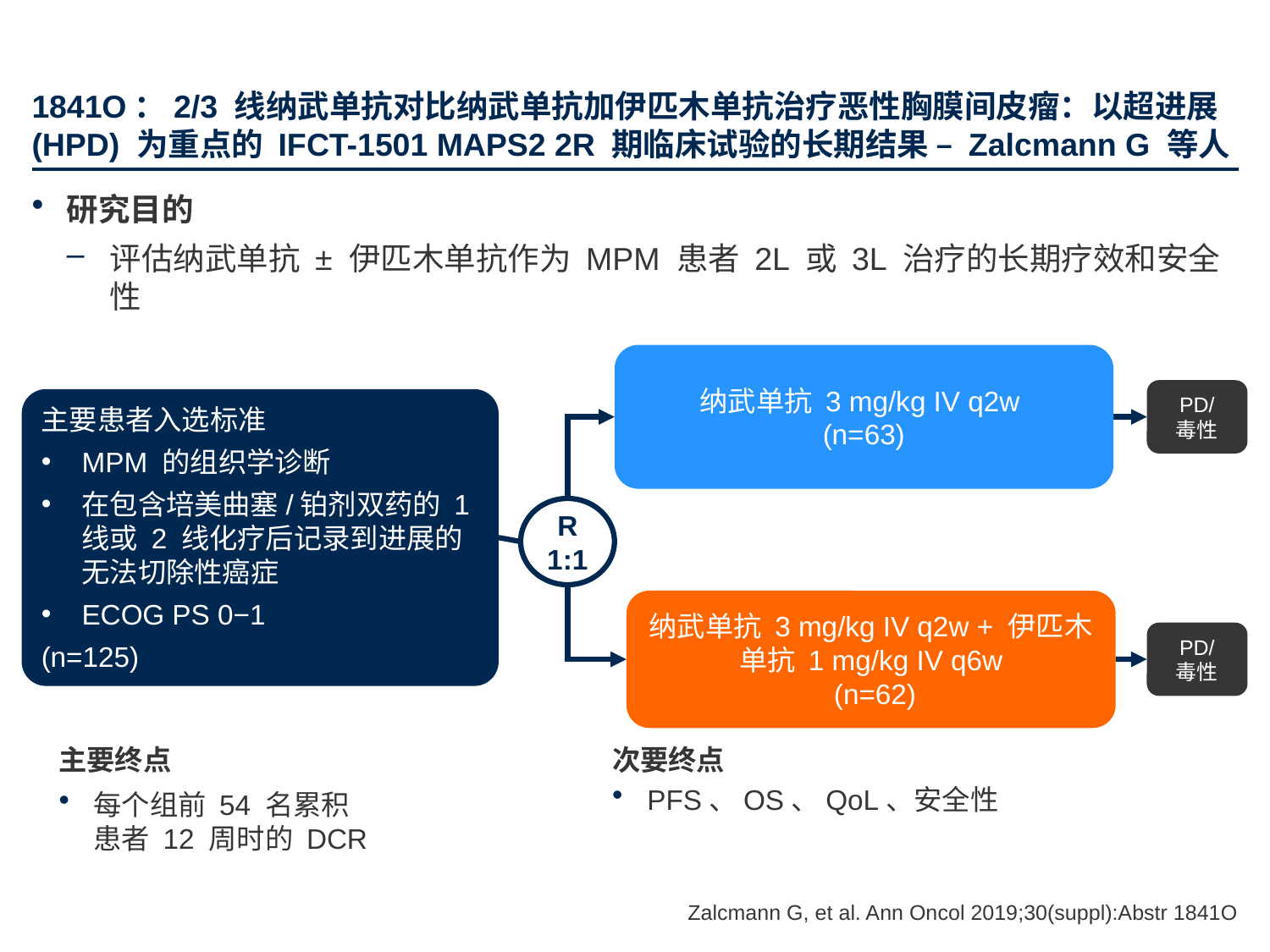

# 1841O：2/3 线纳武单抗对比纳武单抗加伊匹木单抗治疗恶性胸膜间皮瘤：以超进展 (HPD) 为重点的 IFCT-1501 MAPS2 2R 期临床试验的长期结果 – Zalcmann G 等人
研究目的
评估纳武单抗 ± 伊匹木单抗作为 MPM 患者 2L 或 3L 治疗的长期疗效和安全性
纳武单抗 3 mg/kg IV q2w
(n=63)
PD/
毒性
主要患者入选标准
MPM 的组织学诊断
在包含培美曲塞/铂剂双药的 1 线或 2 线化疗后记录到进展的无法切除性癌症
ECOG PS 0−1
(n=125)
R
1:1
纳武单抗 3 mg/kg IV q2w + 伊匹木单抗 1 mg/kg IV q6w
 (n=62)
PD/
毒性
主要终点
每个组前 54 名累积
患者 12 周时的 DCR

次要终点
PFS、OS、QoL、安全性
Zalcmann G, et al. Ann Oncol 2019;30(suppl):Abstr 1841O